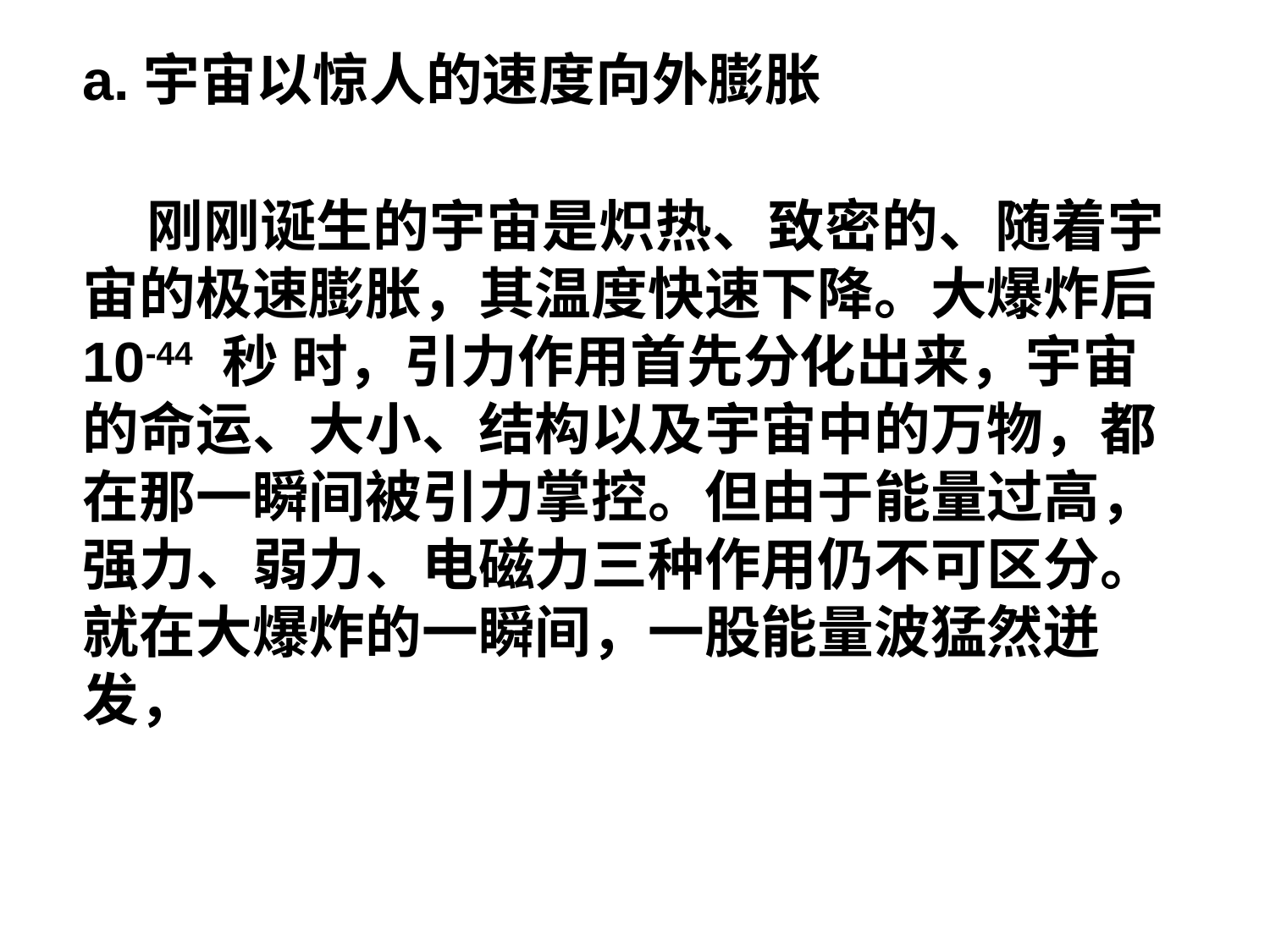

a.宇宙以惊人的速度向外膨胀
    刚刚诞生的宇宙是炽热、致密的、随着宇宙的极速膨胀，其温度快速下降。大爆炸后10-44 秒 时，引力作用首先分化出来，宇宙的命运、大小、结构以及宇宙中的万物，都在那一瞬间被引力掌控。但由于能量过高，强力、弱力、电磁力三种作用仍不可区分。就在大爆炸的一瞬间，一股能量波猛然迸发，